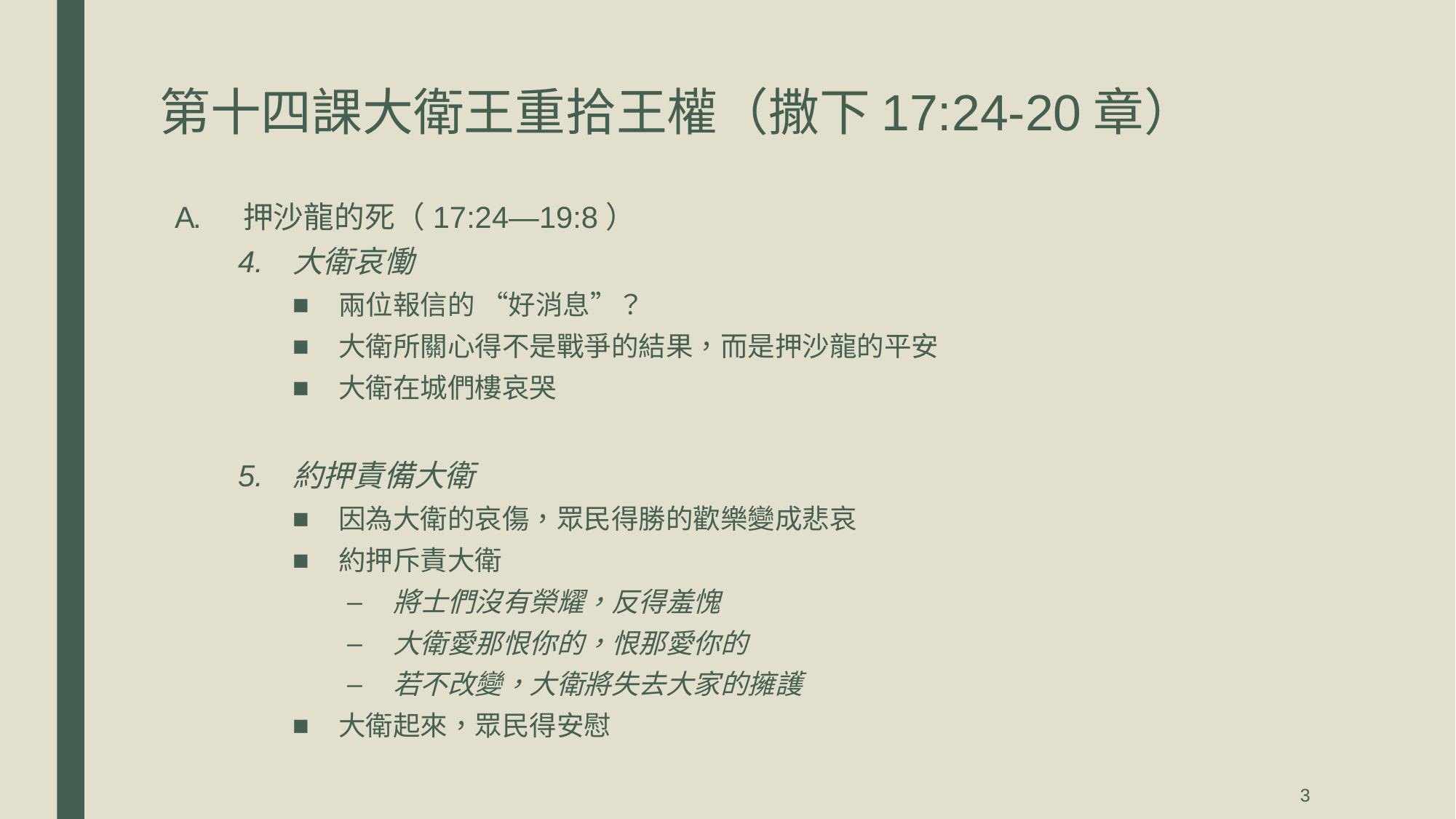

# 第十四課	大衛王重拾王權（撒下17:24-20章）
 押沙龍的死（17:24—19:8）
大衛哀慟
兩位報信的 “好消息”？
大衛所關心得不是戰爭的結果，而是押沙龍的平安
大衛在城們樓哀哭

約押責備大衛
因為大衛的哀傷，眾民得勝的歡樂變成悲哀
約押斥責大衛
將士們沒有榮耀，反得羞愧
大衛愛那恨你的，恨那愛你的
若不改變，大衛將失去大家的擁護
大衛起來，眾民得安慰

3